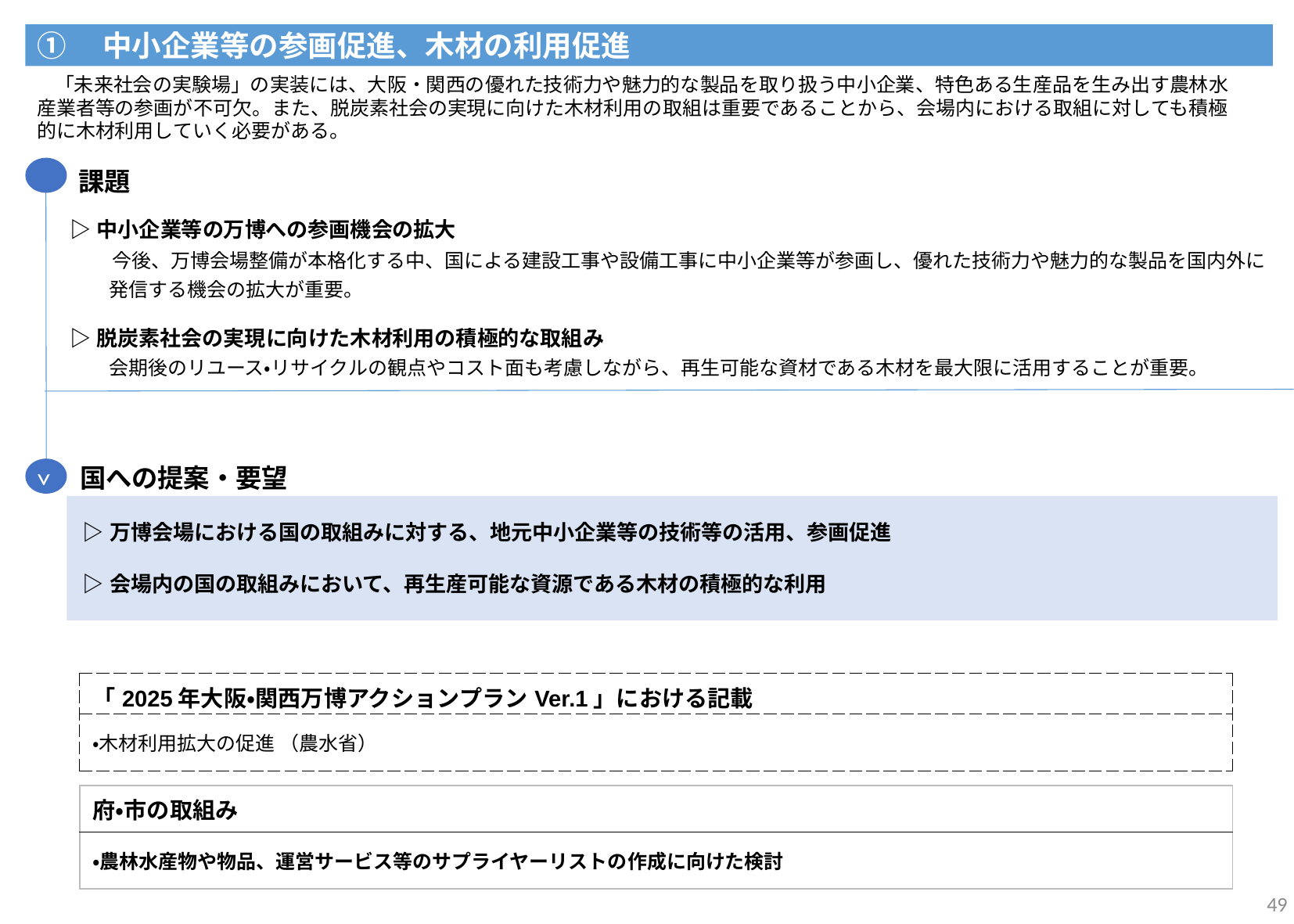

①　中小企業等の参画促進、木材の利用促進
　「未来社会の実験場」の実装には、大阪・関西の優れた技術力や魅力的な製品を取り扱う中小企業、特色ある生産品を生み出す農林水産業者等の参画が不可欠。また、脱炭素社会の実現に向けた木材利用の取組は重要であることから、会場内における取組に対しても積極的に木材利用していく必要がある。

課題
| ▷中小企業等の万博への参画機会の拡大 　　今後、万博会場整備が本格化する中、国による建設工事や設備工事に中小企業等が参画し、優れた技術力や魅力的な製品を国内外に 　　発信する機会の拡大が重要。 ▷脱炭素社会の実現に向けた木材利用の積極的な取組み 　　会期後のリユース・リサイクルの観点やコスト面も考慮しながら、再生可能な資材である木材を最大限に活用することが重要。 |
| --- |
>
国への提案・要望

| ▷万博会場における国の取組みに対する、地元中小企業等の技術等の活用、参画促進 ▷会場内の国の取組みにおいて、再生産可能な資源である木材の積極的な利用 |
| --- |
| 「2025年大阪・関西万博アクションプランVer.1」における記載 |
| --- |
| ・⽊材利⽤拡⼤の促進 （農⽔省） |
| 府・市の取組み |
| --- |
| ・農林水産物や物品、運営サービス等のサプライヤーリストの作成に向けた検討 |

49